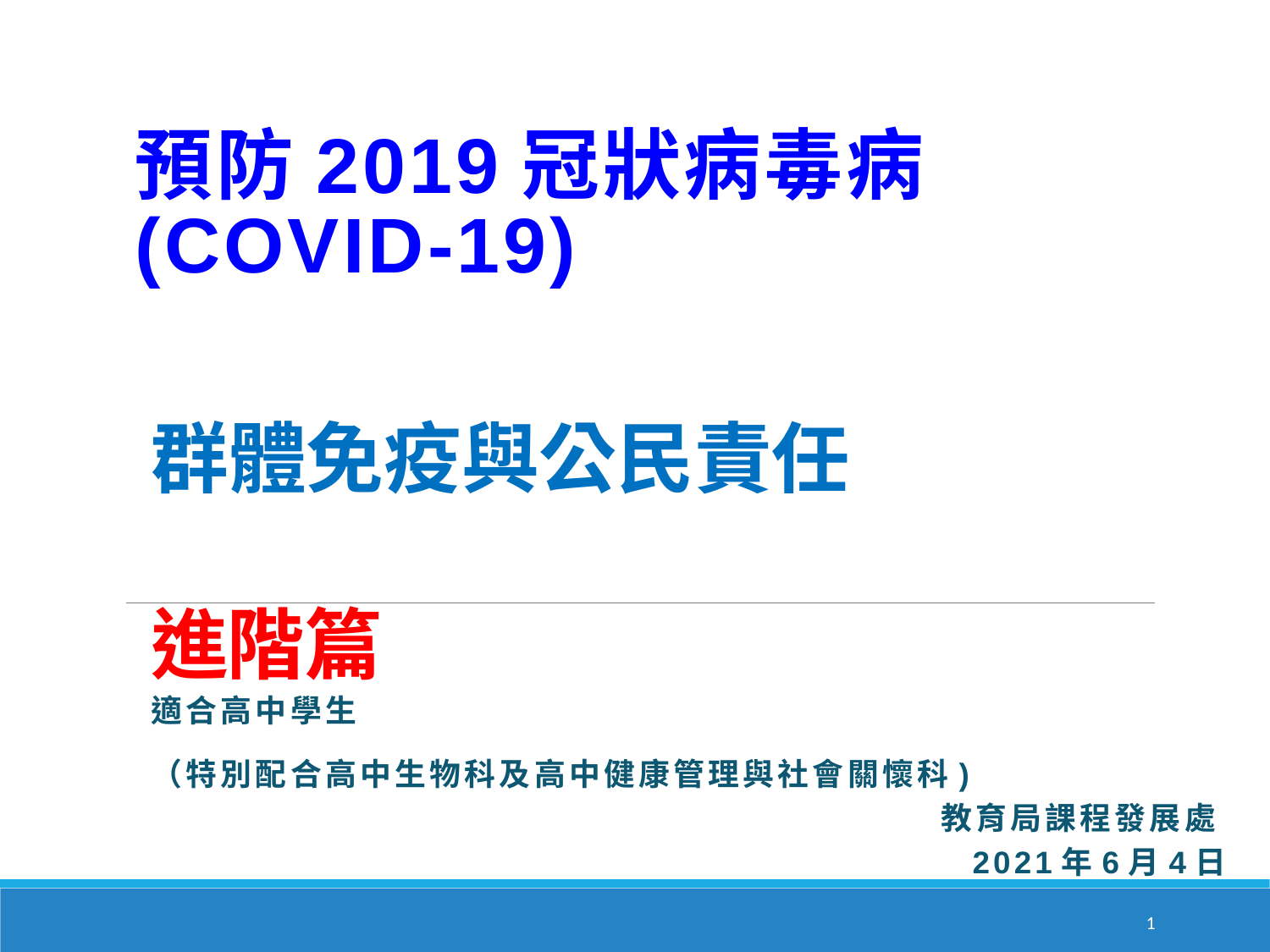

# 預防2019冠狀病毒病 (COVID-19)
群體免疫與公民責任

進階篇

適合高中學生
（特別配合高中生物科及高中健康管理與社會關懷科)
				教育局課程發展處
2021年6月4日
1